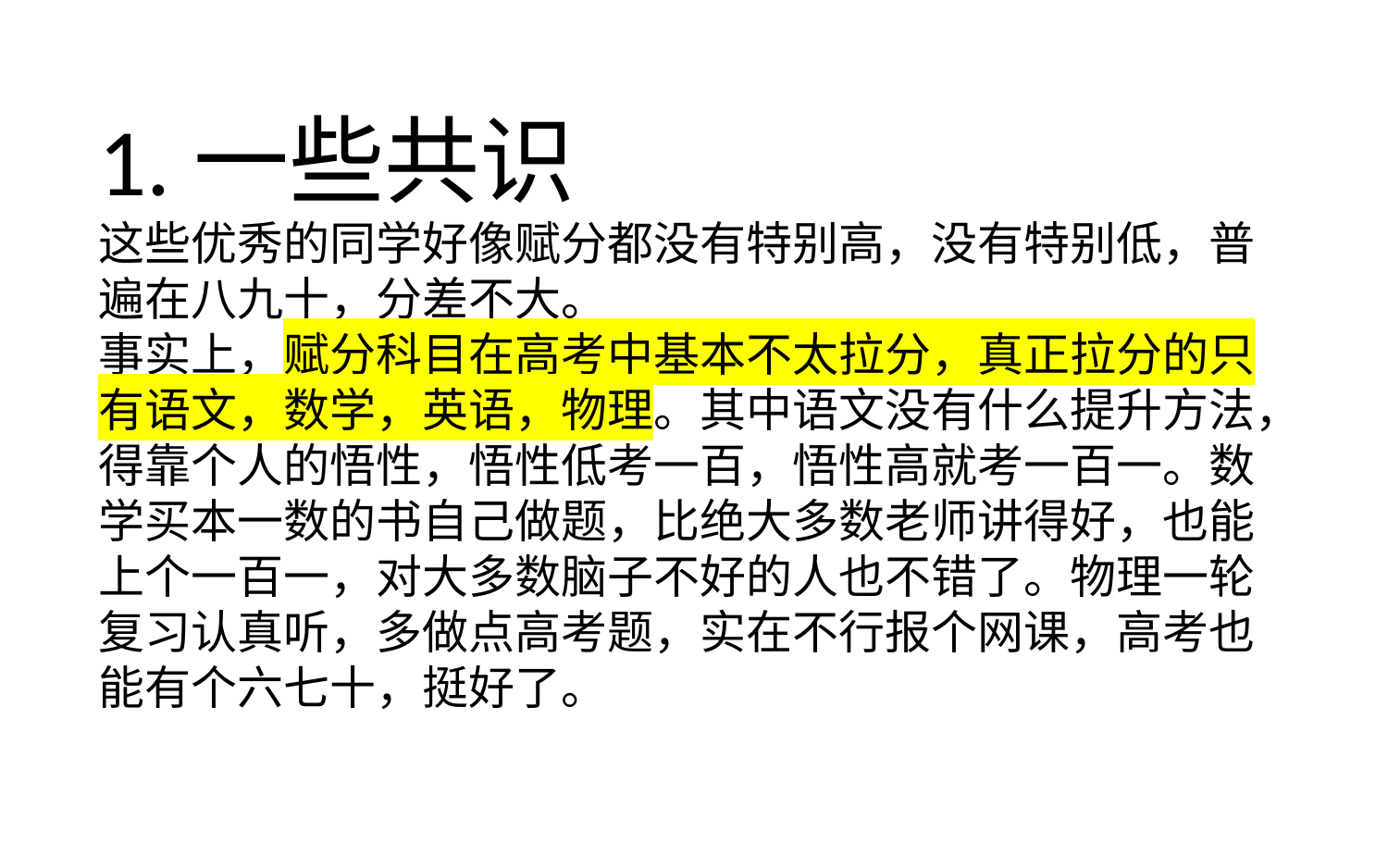

1.一些共识
这些优秀的同学好像赋分都没有特别高，没有特别低，普遍在八九十，分差不大。
事实上，赋分科目在高考中基本不太拉分，真正拉分的只有语文，数学，英语，物理。其中语文没有什么提升方法，得靠个人的悟性，悟性低考一百，悟性高就考一百一。数学买本一数的书自己做题，比绝大多数老师讲得好，也能上个一百一，对大多数脑子不好的人也不错了。物理一轮复习认真听，多做点高考题，实在不行报个网课，高考也能有个六七十，挺好了。